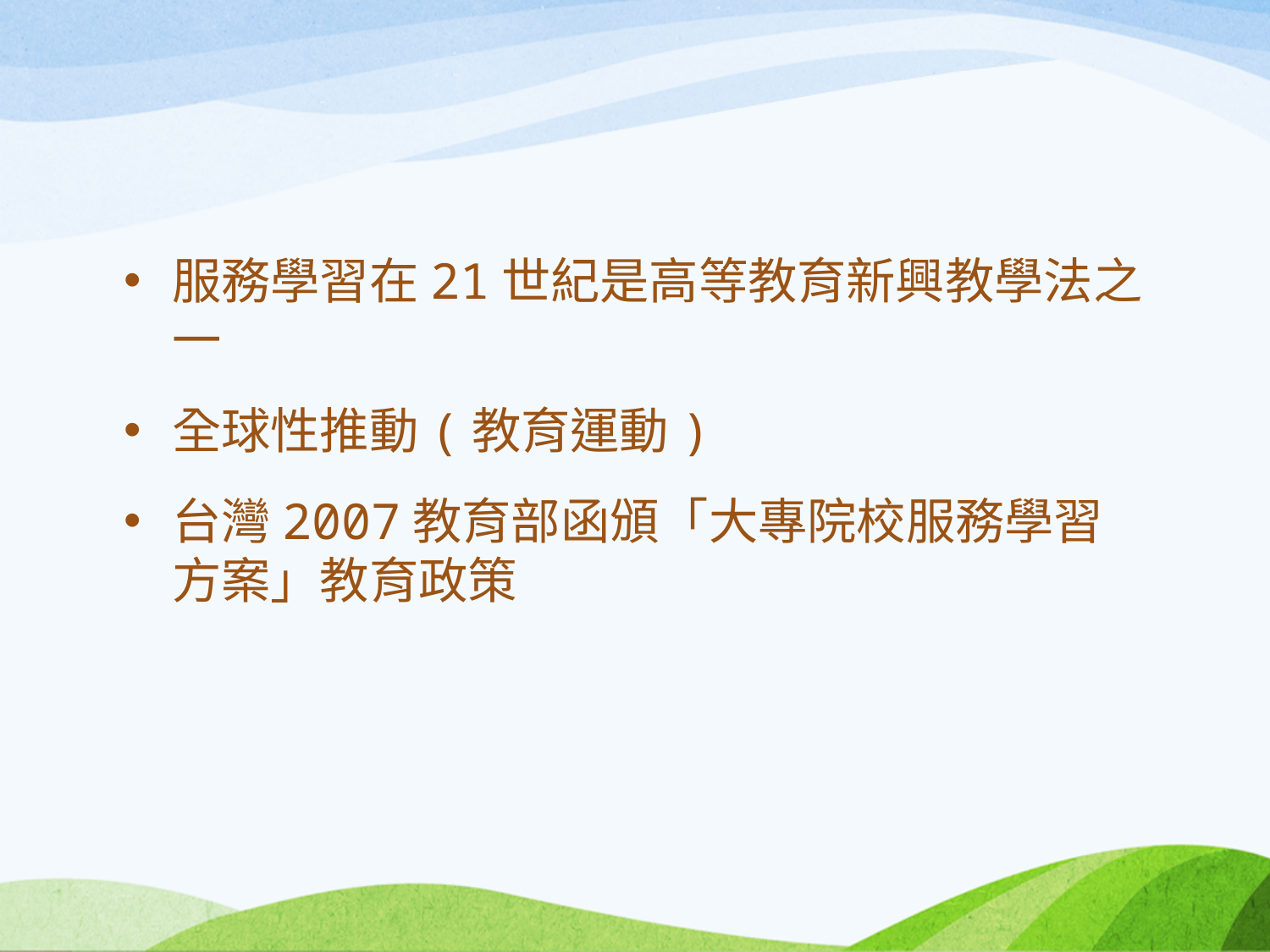

#
服務學習在21世紀是高等教育新興教學法之一
全球性推動(教育運動)
台灣2007教育部函頒「大專院校服務學習方案」教育政策